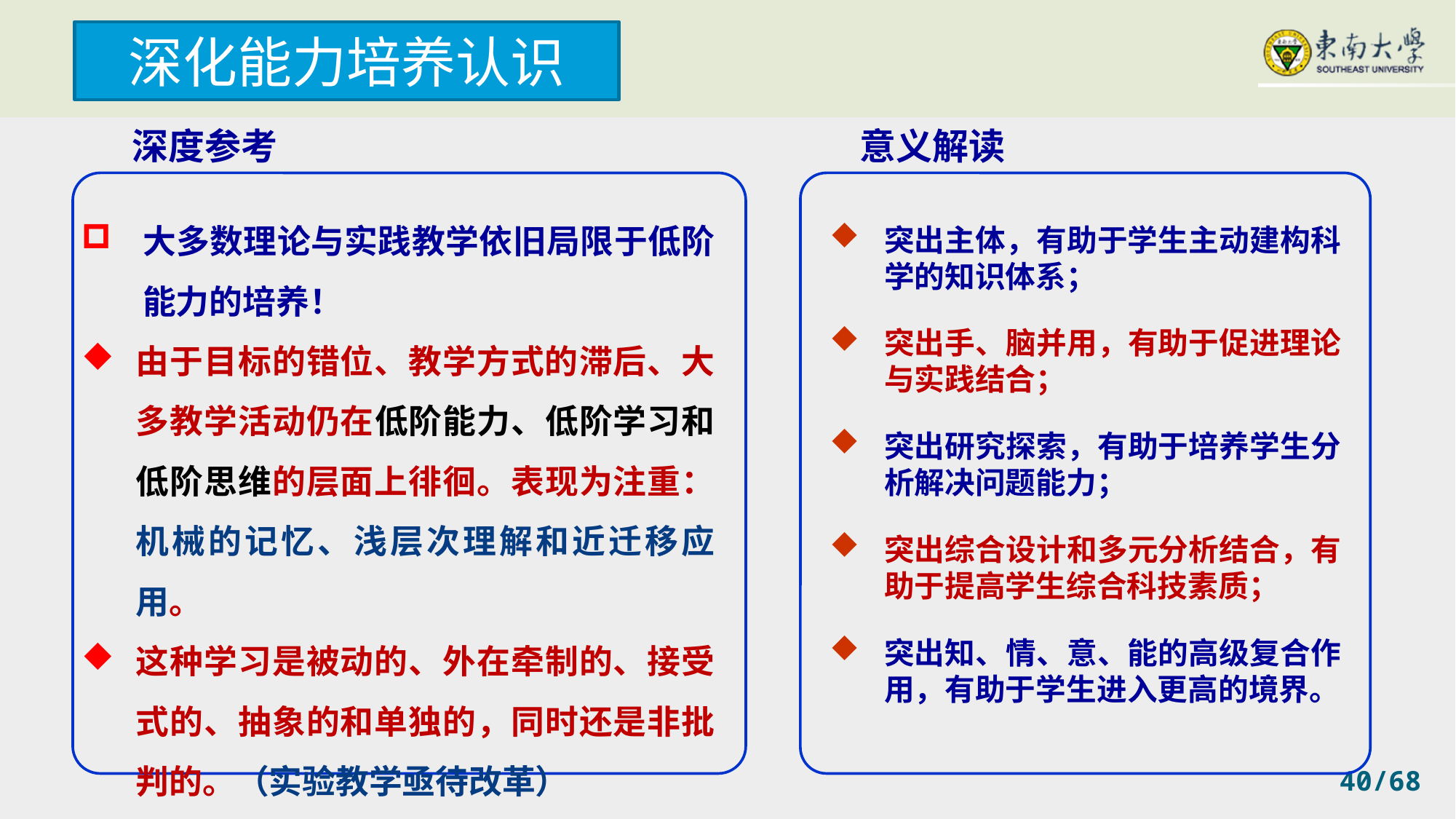

深化能力培养认识
深度参考
意义解读

大多数理论与实践教学依旧局限于低阶能力的培养！
由于目标的错位、教学方式的滞后、大多教学活动仍在低阶能力、低阶学习和低阶思维的层面上徘徊。表现为注重：机械的记忆、浅层次理解和近迁移应用。
这种学习是被动的、外在牵制的、接受式的、抽象的和单独的，同时还是非批判的。（实验教学亟待改革）
突出主体，有助于学生主动建构科学的知识体系；
突出手、脑并用，有助于促进理论与实践结合；
突出研究探索，有助于培养学生分析解决问题能力；
突出综合设计和多元分析结合，有助于提高学生综合科技素质；
突出知、情、意、能的高级复合作用，有助于学生进入更高的境界。